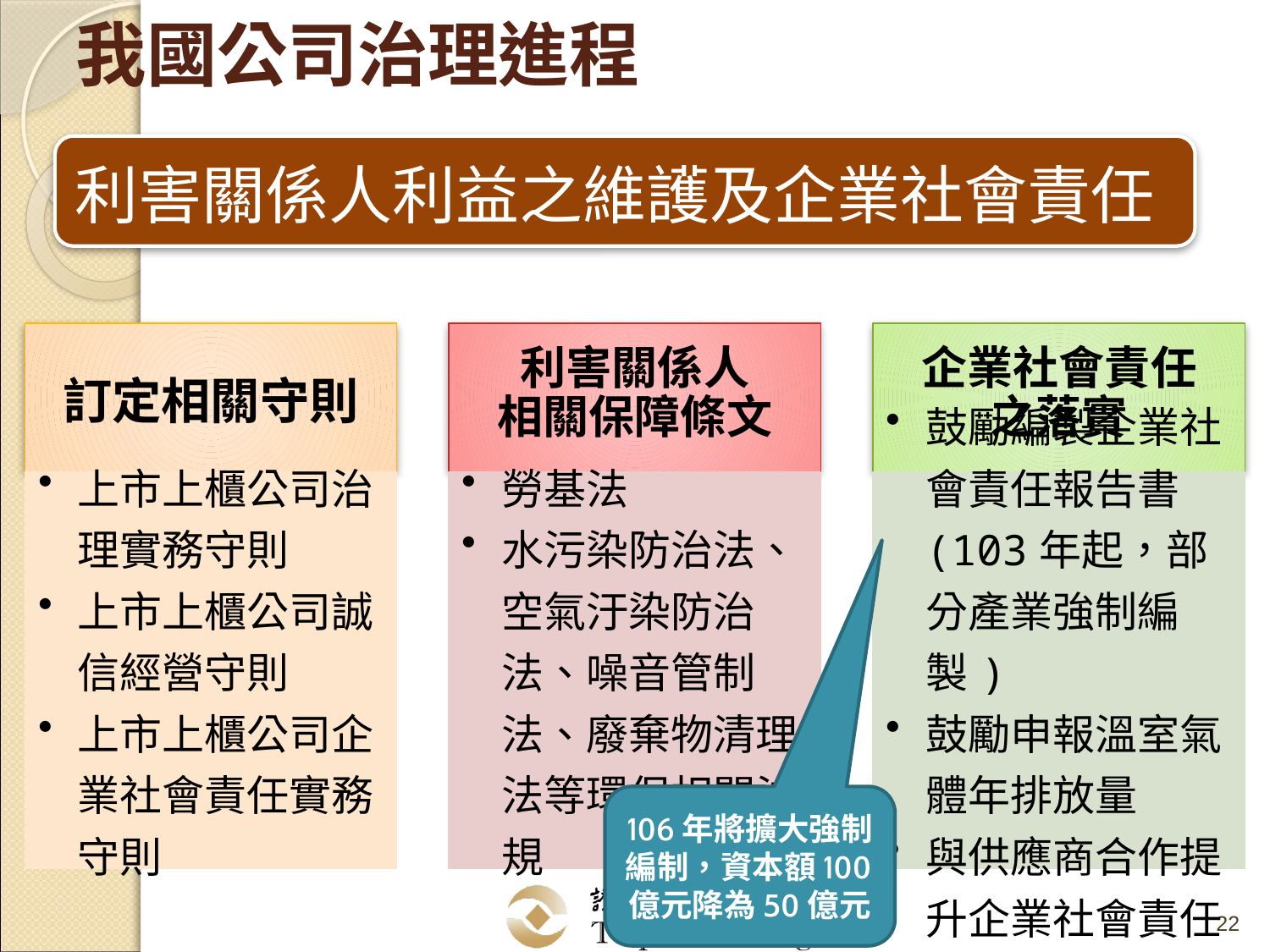

我國公司治理進程
利害關係人利益之維護及企業社會責任
訂定相關守則
上市上櫃公司治理實務守則
利害關係人
相關保障條文
勞基法
企業社會責任
之落實
上市上櫃公司誠信經營守則
上市上櫃公司企業社會責任實務守則
106年將擴大強制編制，資本額100億元降為50億元
22